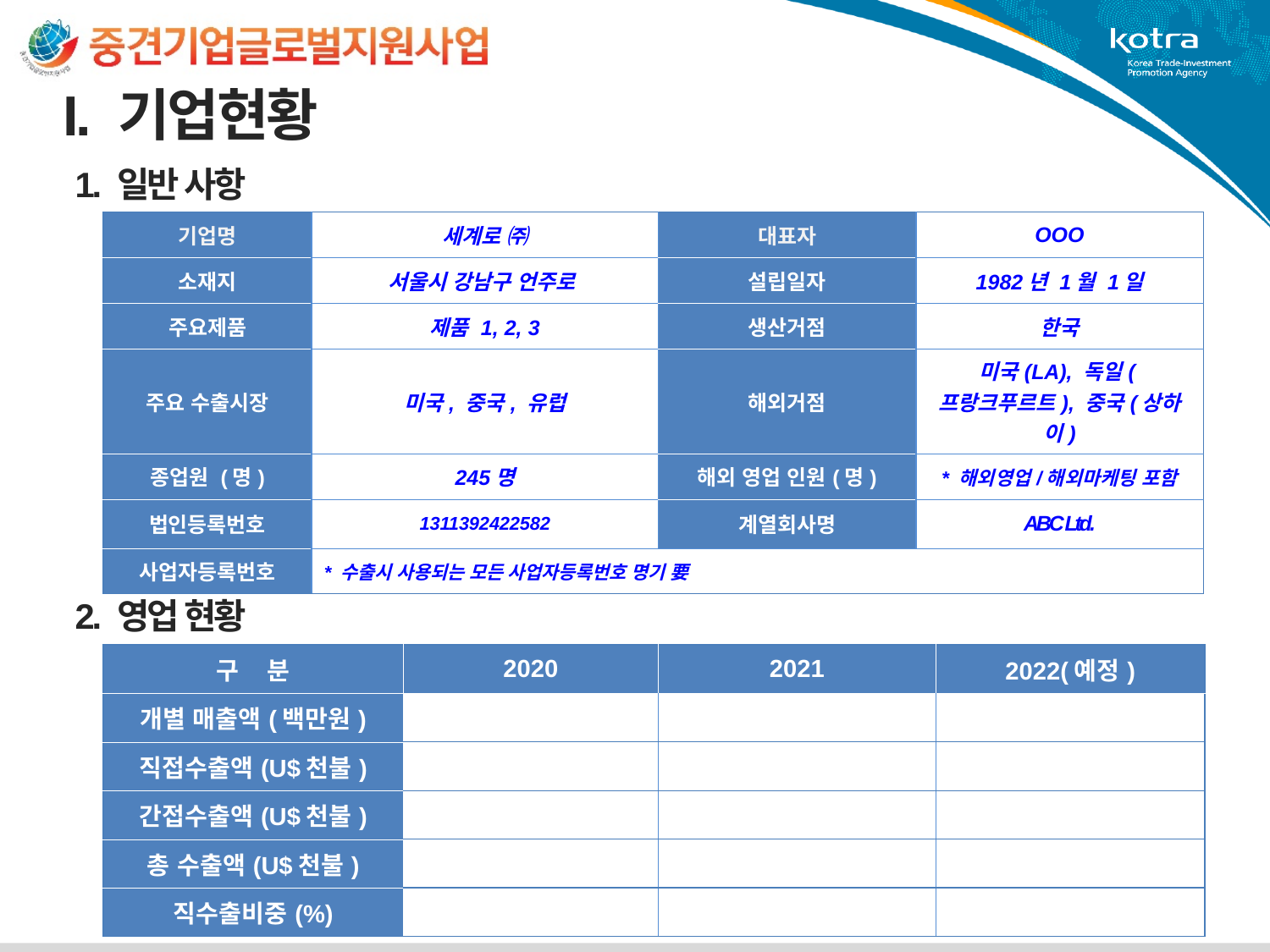

I. 기업현황
1. 일반 사항
| 기업명 | 세계로 ㈜ | 대표자 | OOO |
| --- | --- | --- | --- |
| 소재지 | 서울시 강남구 언주로 | 설립일자 | 1982년 1월 1일 |
| 주요제품 | 제품 1, 2, 3 | 생산거점 | 한국 |
| 주요 수출시장 | 미국, 중국, 유럽 | 해외거점 | 미국(LA), 독일(프랑크푸르트), 중국(상하이) |
| 종업원 (명) | 245명 | 해외 영업 인원(명) | \* 해외영업/해외마케팅 포함 |
| 법인등록번호 | 1311392422582 | 계열회사명 | ABC Ltd. |
| 사업자등록번호 | \* 수출시 사용되는 모든 사업자등록번호 명기 要 |  |  |
2. 영업 현황
| 구 분 | 2020 | 2021 | 2022(예정) |
| --- | --- | --- | --- |
| 개별 매출액(백만원) |  |  |  |
| 직접수출액(U$천불) |  |  |  |
| 간접수출액(U$천불) |  |  |  |
| 총 수출액(U$천불) |  |  |  |
| 직수출비중(%) |  |  |  |